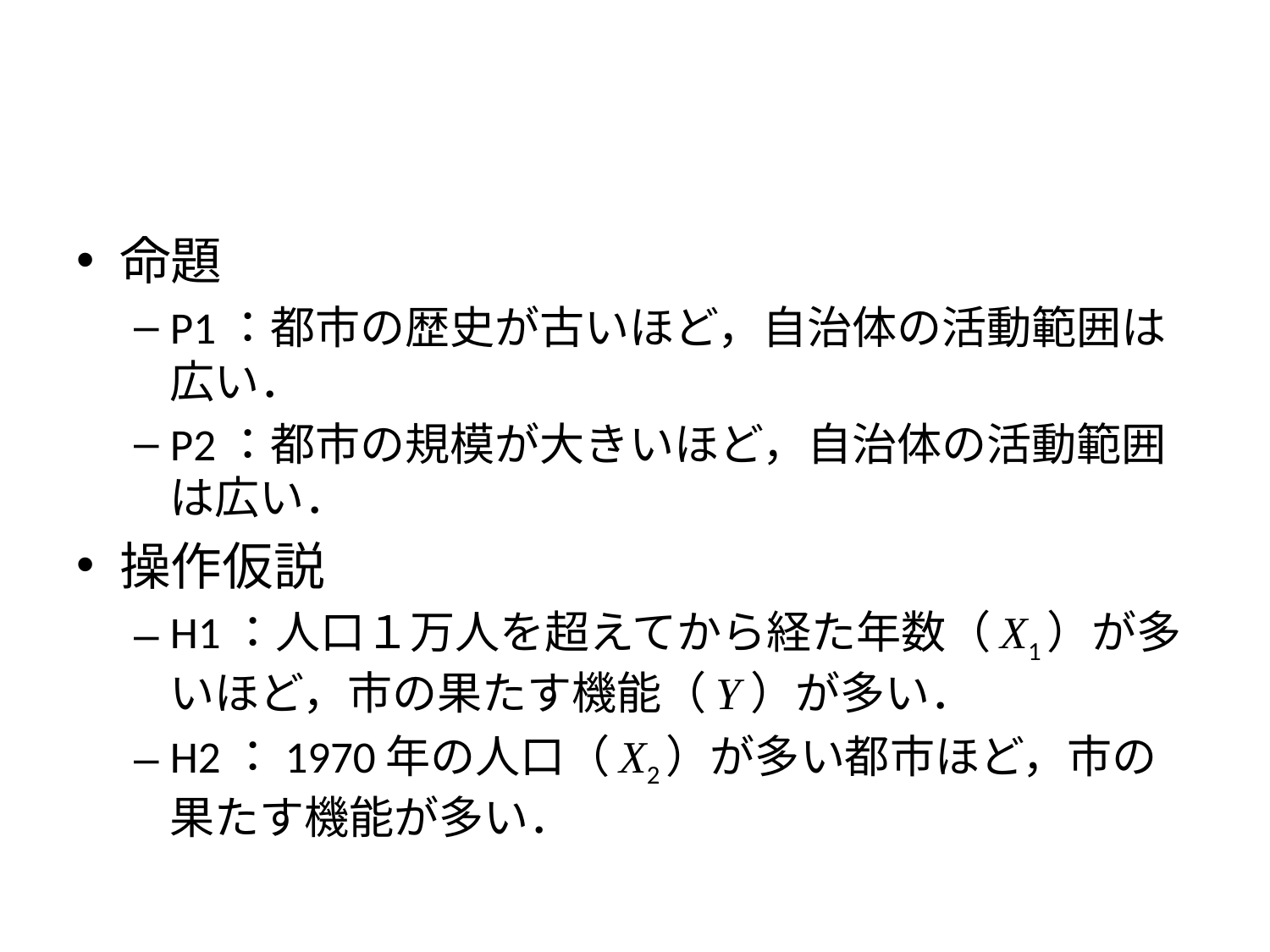

#
命題
P1：都市の歴史が古いほど，自治体の活動範囲は広い．
P2：都市の規模が大きいほど，自治体の活動範囲は広い．
操作仮説
H1：人口１万人を超えてから経た年数（X1）が多いほど，市の果たす機能（Y）が多い．
H2：1970年の人口（X2）が多い都市ほど，市の果たす機能が多い．